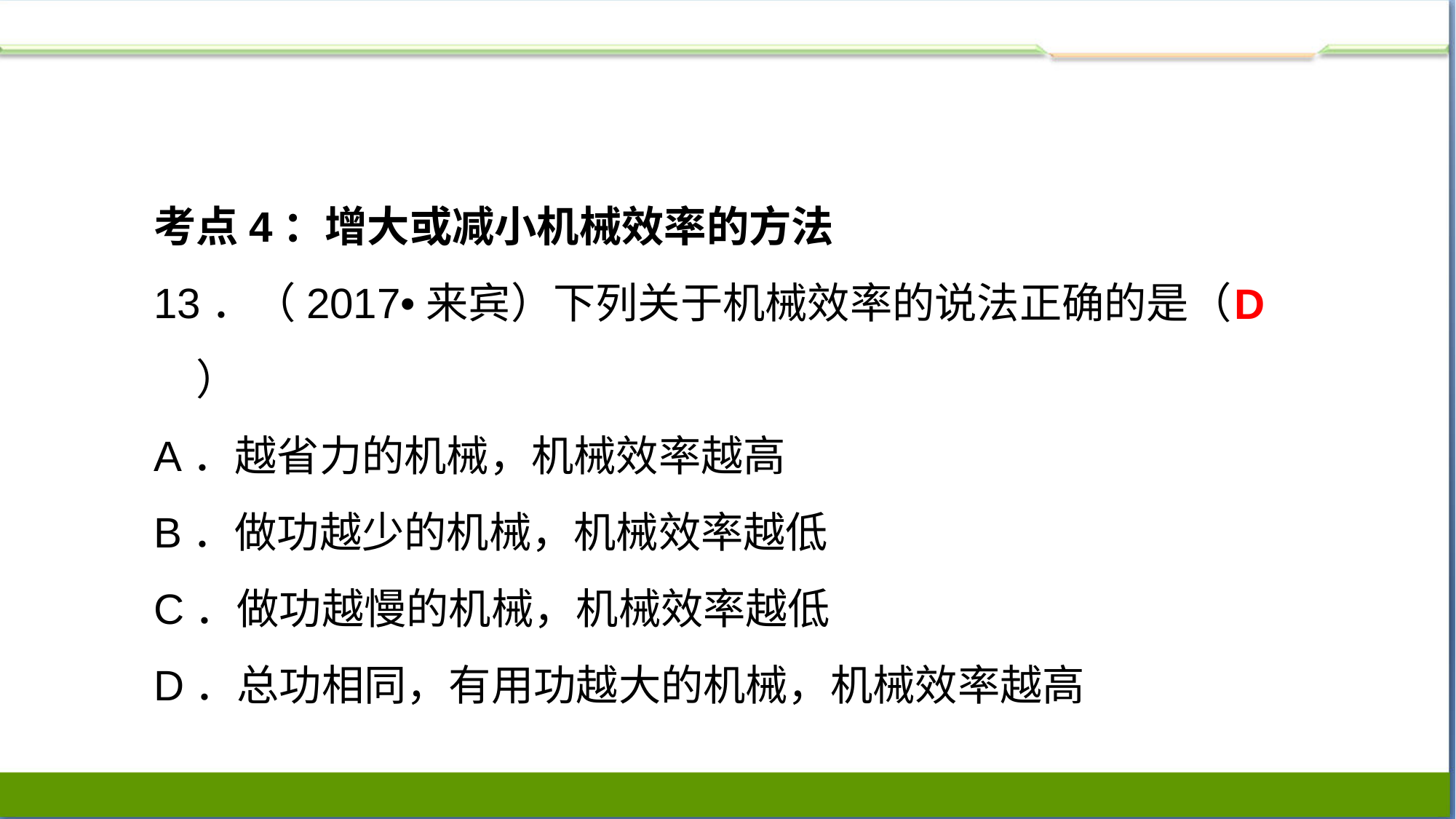

考点4：增大或减小机械效率的方法
13．（2017•来宾）下列关于机械效率的说法正确的是（　　）
A．越省力的机械，机械效率越高
B．做功越少的机械，机械效率越低
C．做功越慢的机械，机械效率越低
D．总功相同，有用功越大的机械，机械效率越高
  D